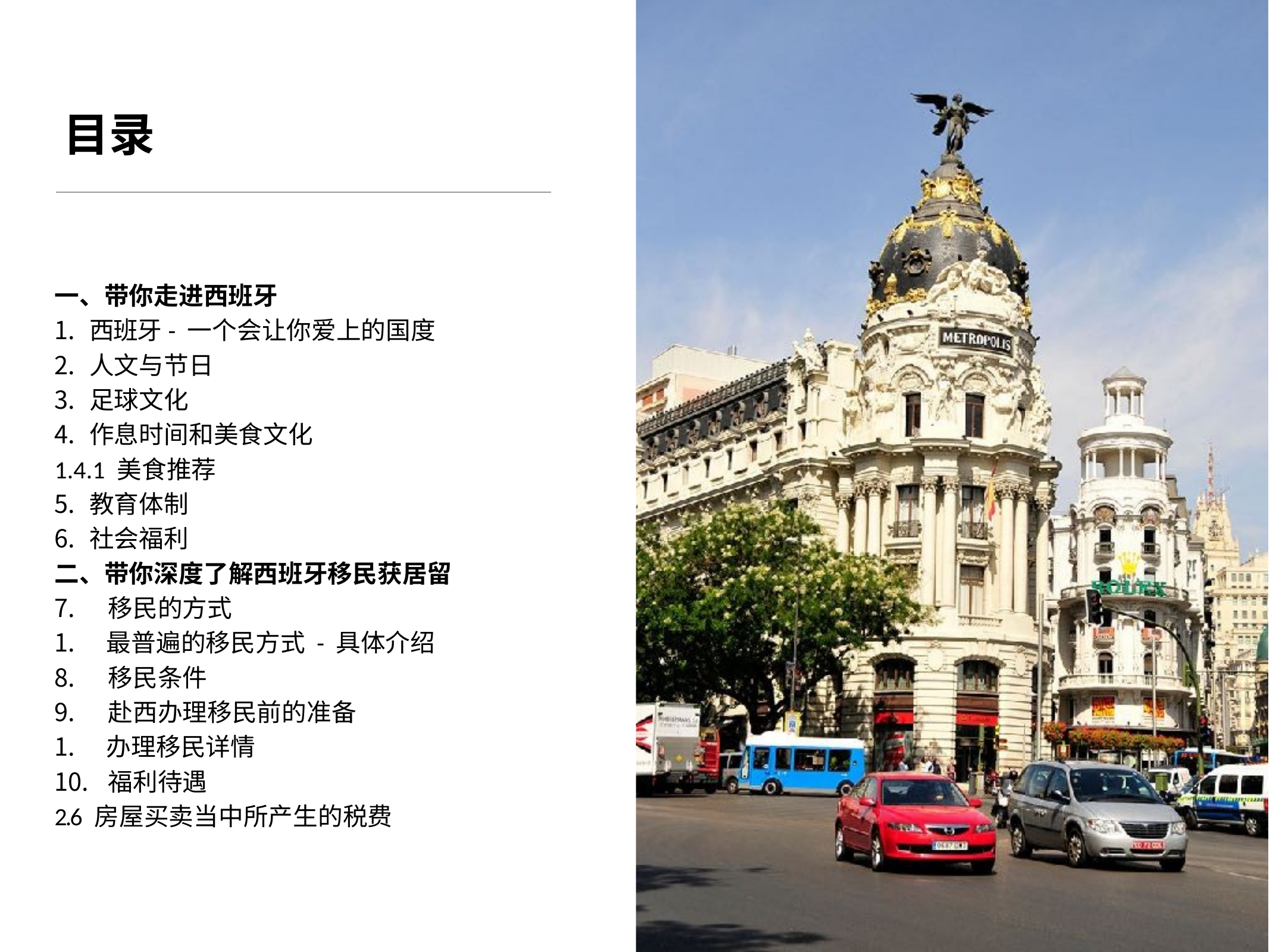

# 目录

⼀、带你⾛进西班⽛
西班⽛- ⼀个会让你爱上的国度
⼈⽂与节⽇
⾜球⽂化
作息时间和美⾷⽂化
1.4.1 美⾷推荐
教育体制
社会福利
⼆、带你深度了解西班⽛移民获居留
移民的⽅式
最普遍的移民⽅式 - 具体介绍
移民条件
赴西办理移民前的准备
办理移民详情
福利待遇
2.6 房屋买卖当中所产⽣的税费